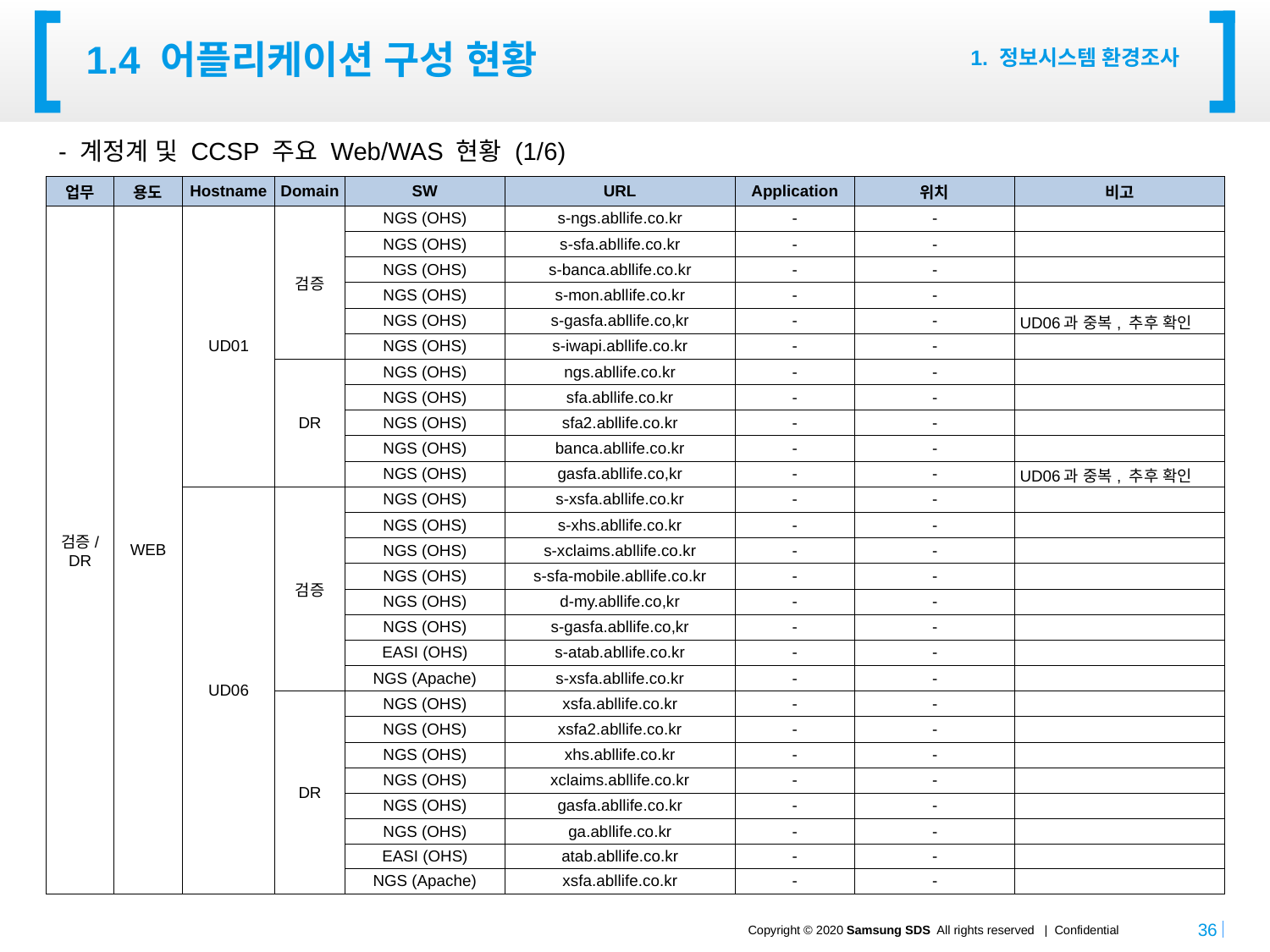

# 1.4 어플리케이션 구성 현황
1. 정보시스템 환경조사
- 계정계 및 CCSP 주요 Web/WAS 현황 (1/6)
| 업무 | 용도 | Hostname | Domain | SW | URL | Application | 위치 | 비고 |
| --- | --- | --- | --- | --- | --- | --- | --- | --- |
| 검증/ DR | WEB | UD01 | 검증 | NGS (OHS) | s-ngs.abllife.co.kr | - | - |  |
|  |  |  |  | NGS (OHS) | s-sfa.abllife.co.kr | - | - |  |
|  |  |  |  | NGS (OHS) | s-banca.abllife.co.kr | - | - |  |
|  |  |  |  | NGS (OHS) | s-mon.abllife.co.kr | - | - |  |
|  |  |  |  | NGS (OHS) | s-gasfa.abllife.co,kr | - | - | UD06과 중복, 추후 확인 |
|  |  |  |  | NGS (OHS) | s-iwapi.abllife.co.kr | - | - |  |
|  |  |  | DR | NGS (OHS) | ngs.abllife.co.kr | - | - |  |
|  |  |  |  | NGS (OHS) | sfa.abllife.co.kr | - | - |  |
|  |  |  |  | NGS (OHS) | sfa2.abllife.co.kr | - | - |  |
|  |  |  |  | NGS (OHS) | banca.abllife.co.kr | - | - |  |
|  |  |  |  | NGS (OHS) | gasfa.abllife.co,kr | - | - | UD06과 중복, 추후 확인 |
|  |  | UD06 | 검증 | NGS (OHS) | s-xsfa.abllife.co.kr | - | - |  |
|  |  |  |  | NGS (OHS) | s-xhs.abllife.co.kr | - | - |  |
|  |  |  |  | NGS (OHS) | s-xclaims.abllife.co.kr | - | - |  |
|  |  |  |  | NGS (OHS) | s-sfa-mobile.abllife.co.kr | - | - |  |
|  |  |  |  | NGS (OHS) | d-my.abllife.co,kr | - | - |  |
|  |  |  |  | NGS (OHS) | s-gasfa.abllife.co,kr | - | - |  |
|  |  |  |  | EASI (OHS) | s-atab.abllife.co.kr | - | - |  |
|  |  |  |  | NGS (Apache) | s-xsfa.abllife.co.kr | - | - |  |
|  |  |  | DR | NGS (OHS) | xsfa.abllife.co.kr | - | - |  |
|  |  |  |  | NGS (OHS) | xsfa2.abllife.co.kr | - | - |  |
|  |  |  |  | NGS (OHS) | xhs.abllife.co.kr | - | - |  |
|  |  |  |  | NGS (OHS) | xclaims.abllife.co.kr | - | - |  |
|  |  |  |  | NGS (OHS) | gasfa.abllife.co.kr | - | - |  |
|  |  |  |  | NGS (OHS) | ga.abllife.co.kr | - | - |  |
|  |  |  |  | EASI (OHS) | atab.abllife.co.kr | - | - |  |
|  |  |  |  | NGS (Apache) | xsfa.abllife.co.kr | - | - |  |